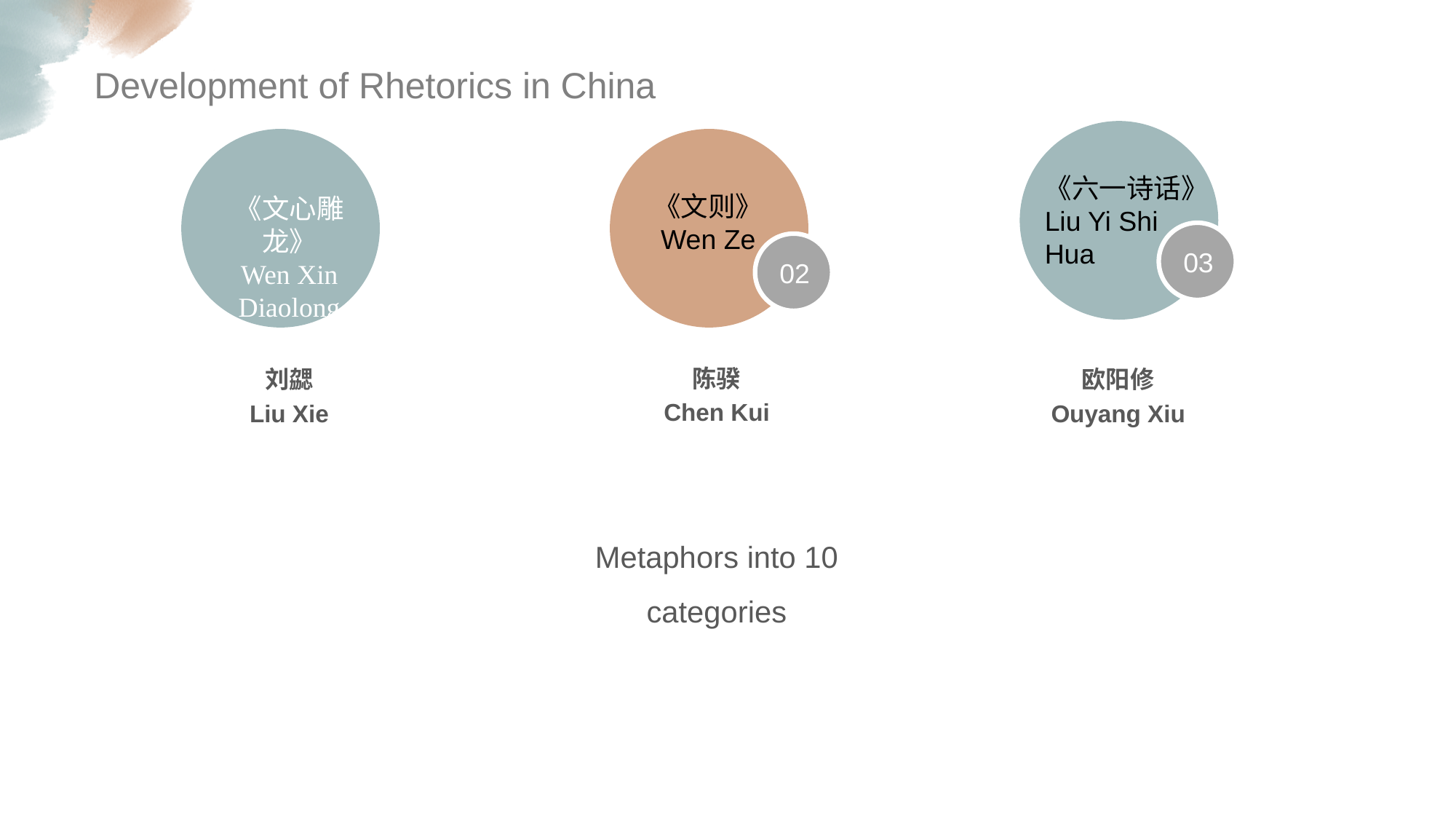

Development of Rhetorics in China

01
《六一诗话》
Liu Yi Shi Hua
《文则》
Wen Ze
《文心雕龙》
Wen Xin Diaolong

03
02
陈骙
Chen Kui
刘勰
Liu Xie
欧阳修
Ouyang Xiu
Metaphors into 10 categories